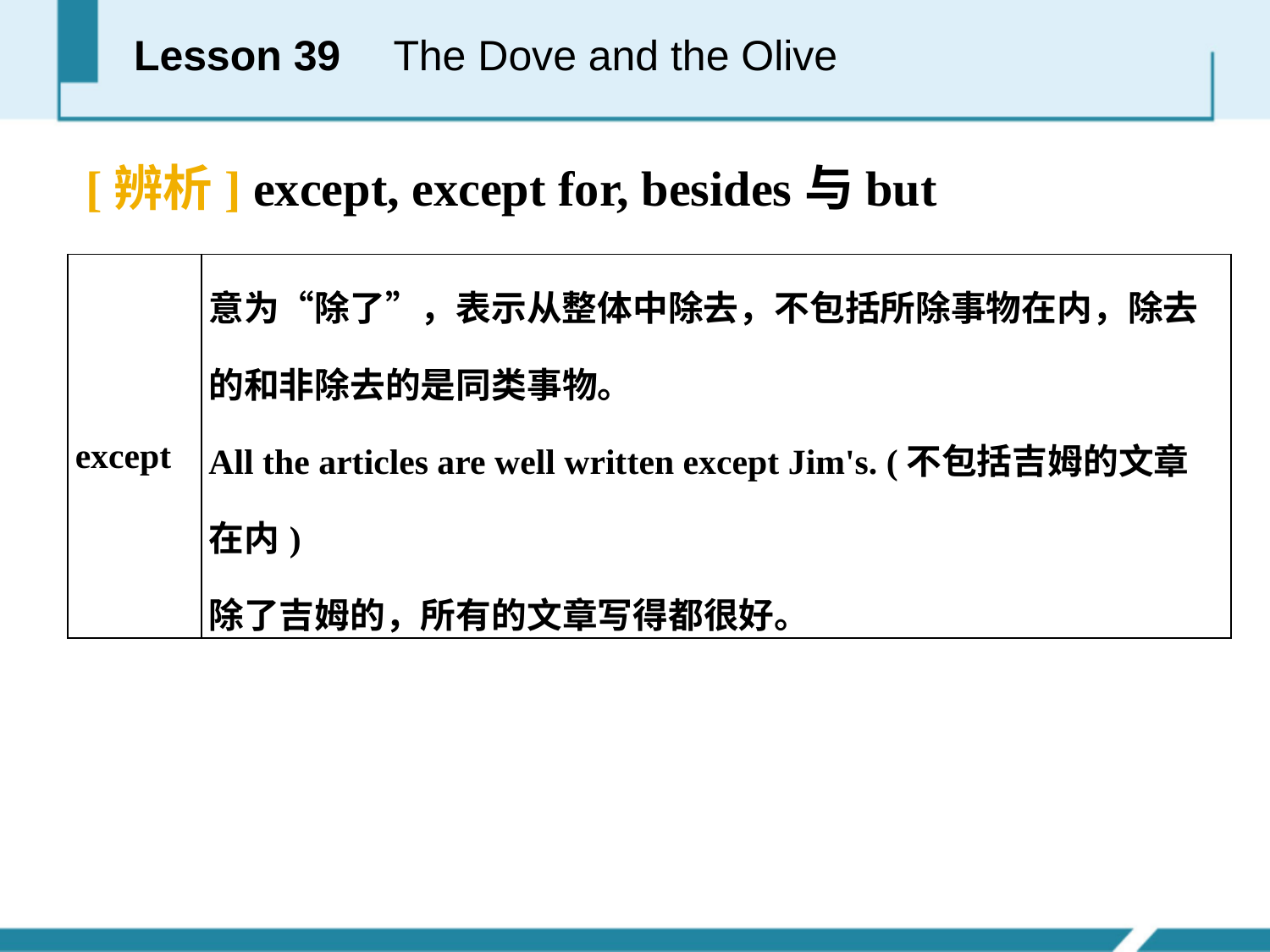

Lesson 39 　The Dove and the Olive
[辨析] except, except for, besides与but
| except | 意为“除了”，表示从整体中除去，不包括所除事物在内，除去的和非除去的是同类事物。 All the articles are well written except Jim's. (不包括吉姆的文章在内) 除了吉姆的，所有的文章写得都很好。 |
| --- | --- |